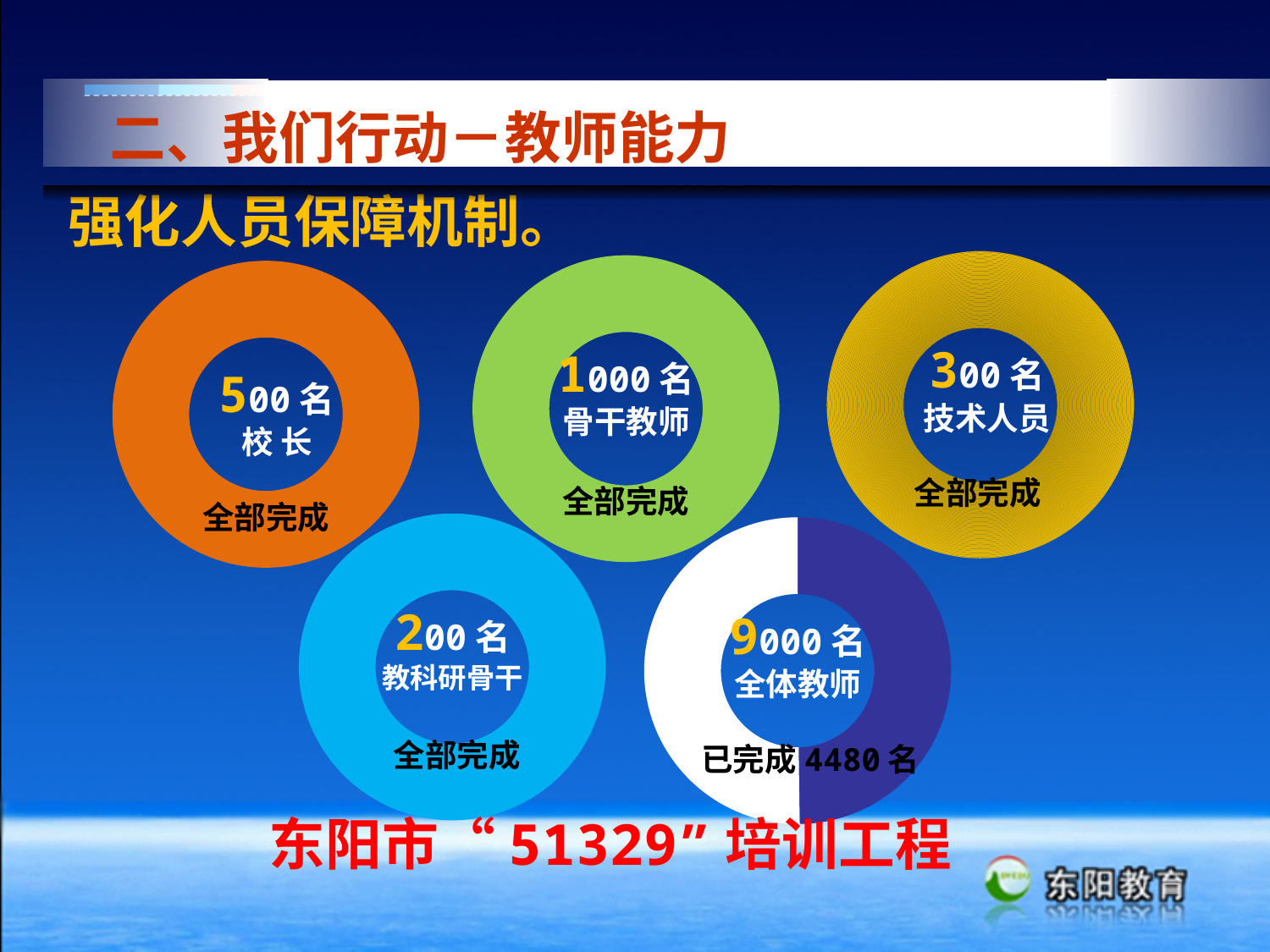

二、我们行动－教师能力

### Chart:

| Category | 500名校长 |
|---|---|
| 已完成 | 300.0 |
300名
技术人员
全部完成

### Chart:

| Category | 1000名 |
|---|---|
| 已完成 | 1000.0 |
1000名
骨干教师
全部完成

### Chart:

| Category | 500名校长 |
|---|---|
| 已完成 | 500.0 |
500名
校 长
全部完成
强化人员保障机制。

### Chart:

| Category | 500名校长 |
|---|---|
| 已完成 | 200.0 |
200名
教科研骨干
全部完成

### Chart:

| Category | 500名校长 |
|---|---|
| 已完成 | 4480.0 |
9000名
全体教师
已完成4480名
东阳市“51329”培训工程